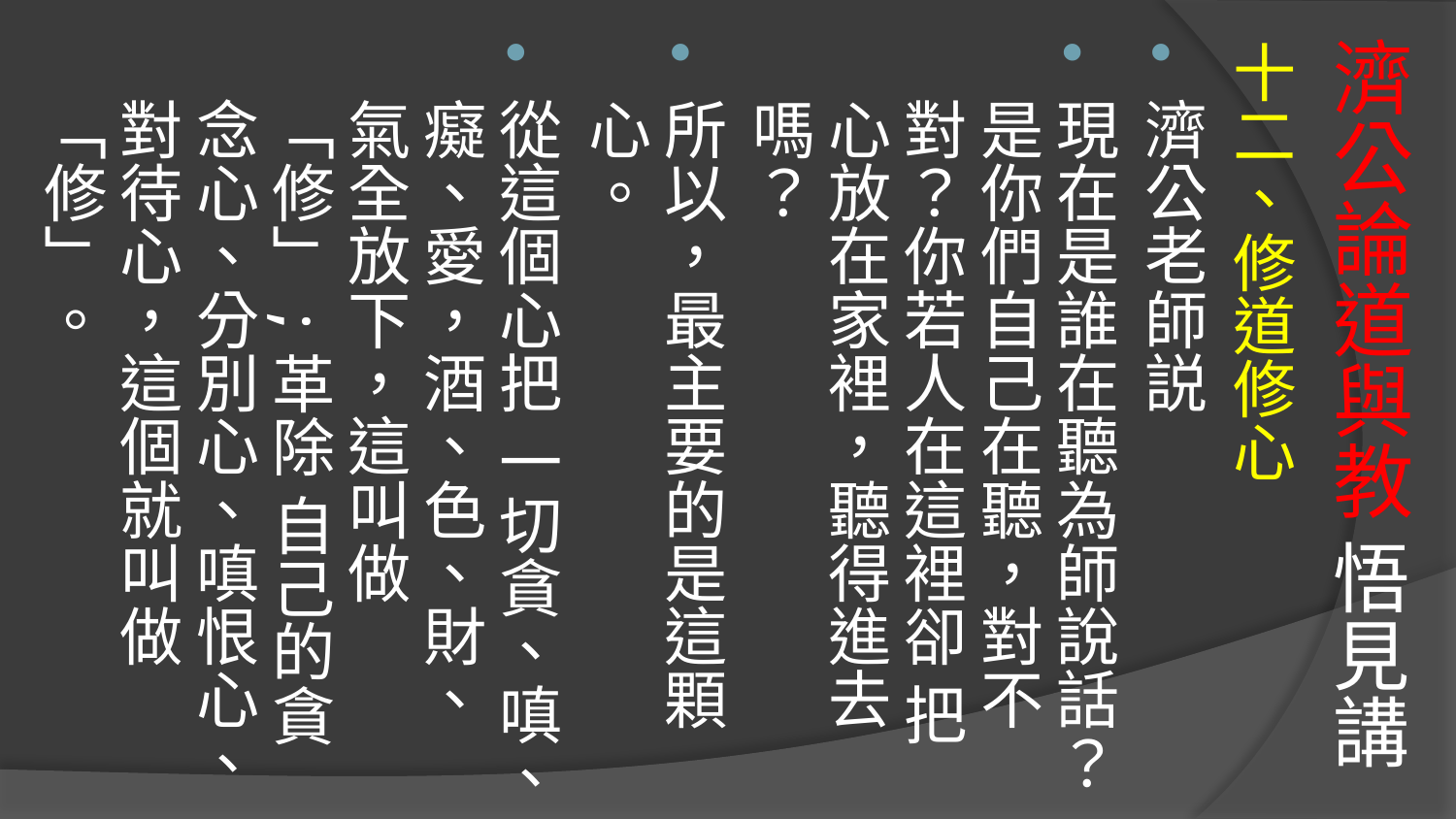

# 濟公論道與教 悟見講
十二、修道修心
濟公老師説
現在是誰在聽為師說話？是你們自己在聽，對不對？你若人在這裡卻 把心放在家裡，聽得進去嗎？
所以，最主要的是這顆心。
從這個心把 一切貪、嗔、癡、愛，酒、色、財、氣全放下，這叫做「修」;革除 自己的貪念心、分別心、嗔恨心、對待心，這個就叫做「修」。